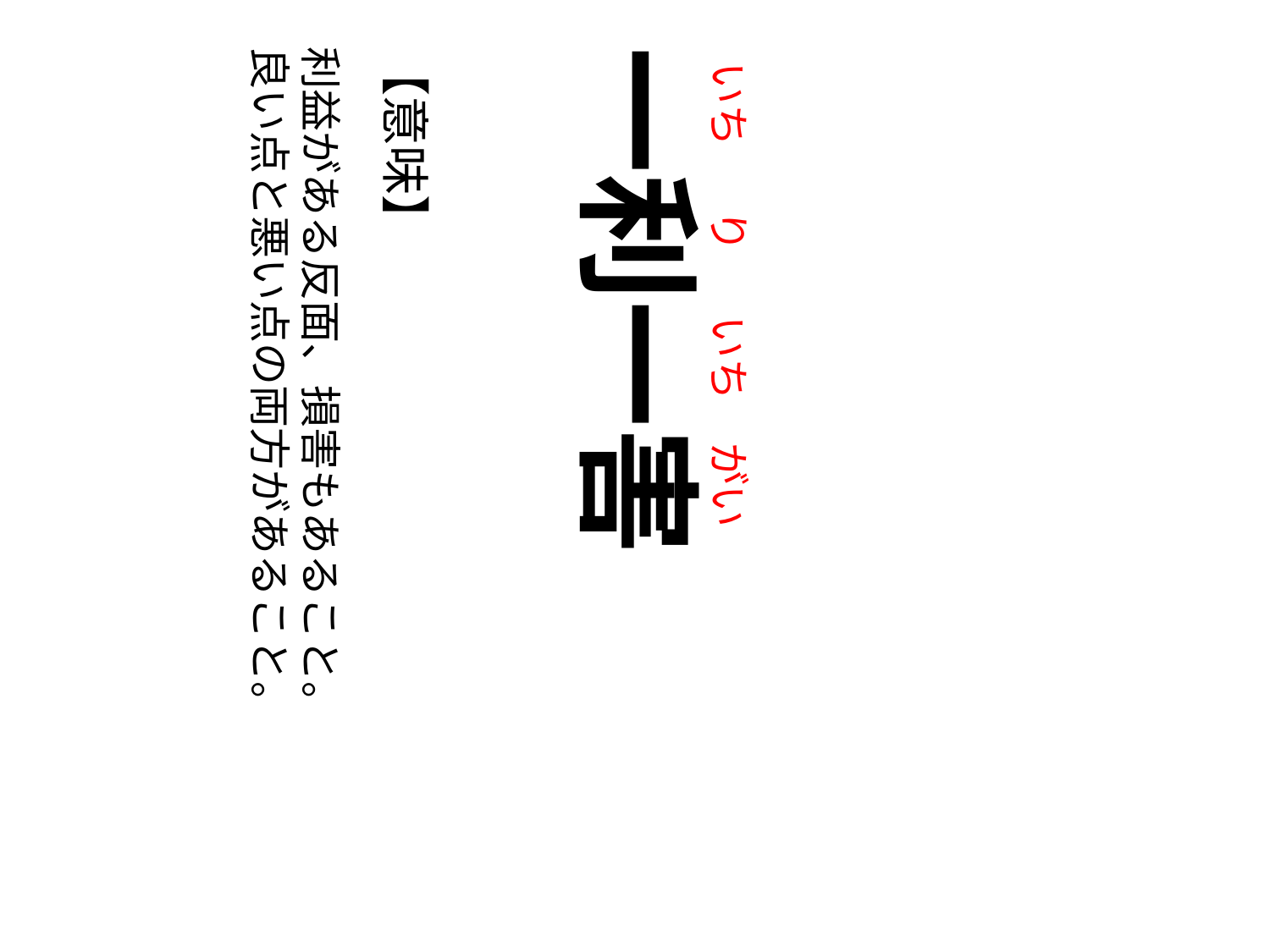

いち
り
いち
がい
【意味】

利益がある反面、損害もあること。
良い点と悪い点の両方があること。
一利一害